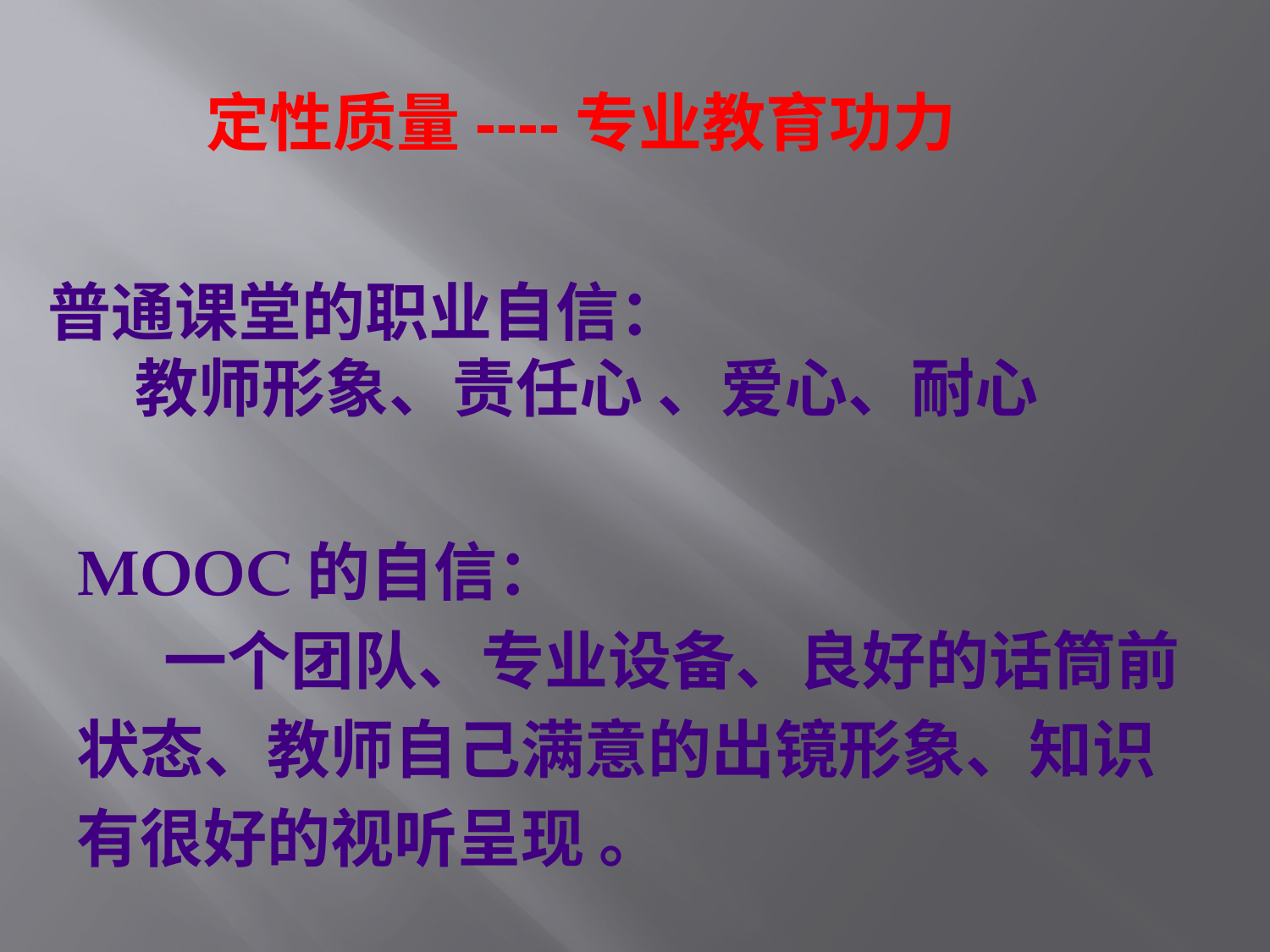

定性质量----专业教育功力
普通课堂的职业自信：
     教师形象、责任心 、爱心、耐心

MOOC的自信：
     一个团队、专业设备、良好的话筒前
状态、教师自己满意的出镜形象、知识
有很好的视听呈现 。